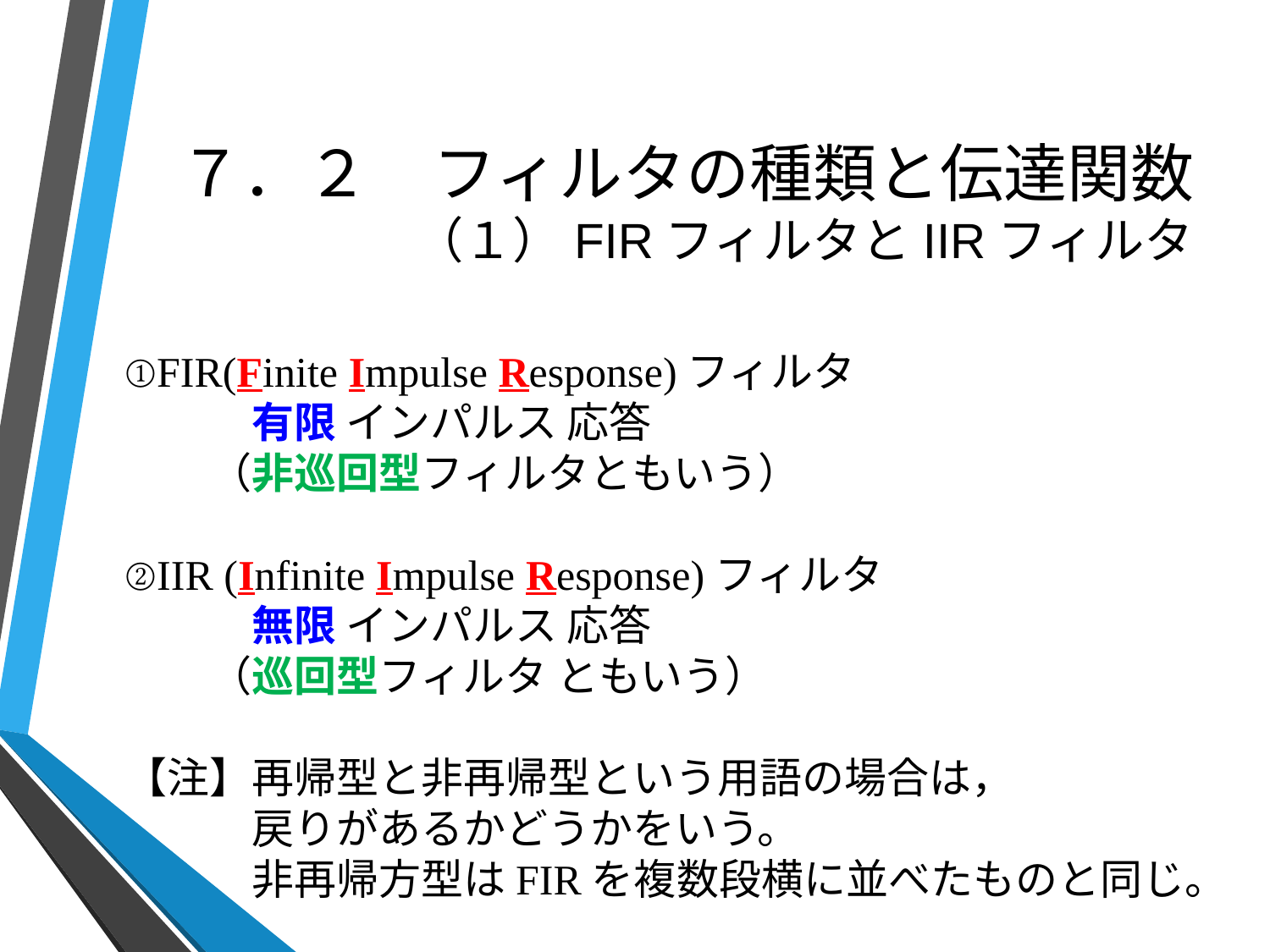

# ７．２　フィルタの種類と伝達関数 （１）FIRフィルタとIIRフィルタ
①FIR(Finite Impulse Response)フィルタ
　　　有限 インパルス 応答
　　（非巡回型フィルタともいう）

②IIR (Infinite Impulse Response)フィルタ
　　　無限 インパルス 応答
　　（巡回型フィルタ ともいう）

【注】再帰型と非再帰型という用語の場合は，
　　　戻りがあるかどうかをいう。
　　　非再帰方型はFIRを複数段横に並べたものと同じ。